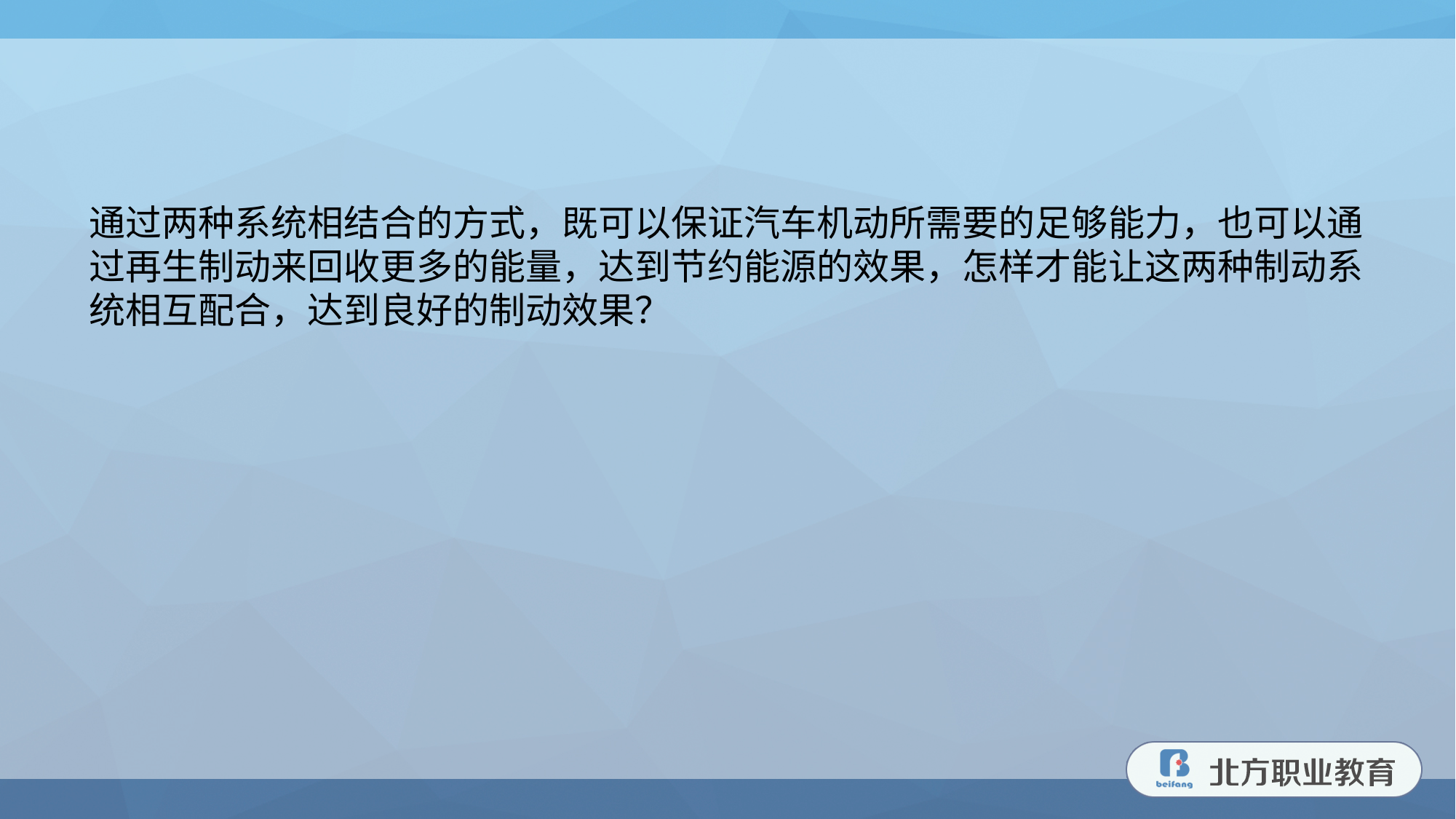

通过两种系统相结合的方式，既可以保证汽车机动所需要的足够能力，也可以通过再生制动来回收更多的能量，达到节约能源的效果，怎样才能让这两种制动系统相互配合，达到良好的制动效果？